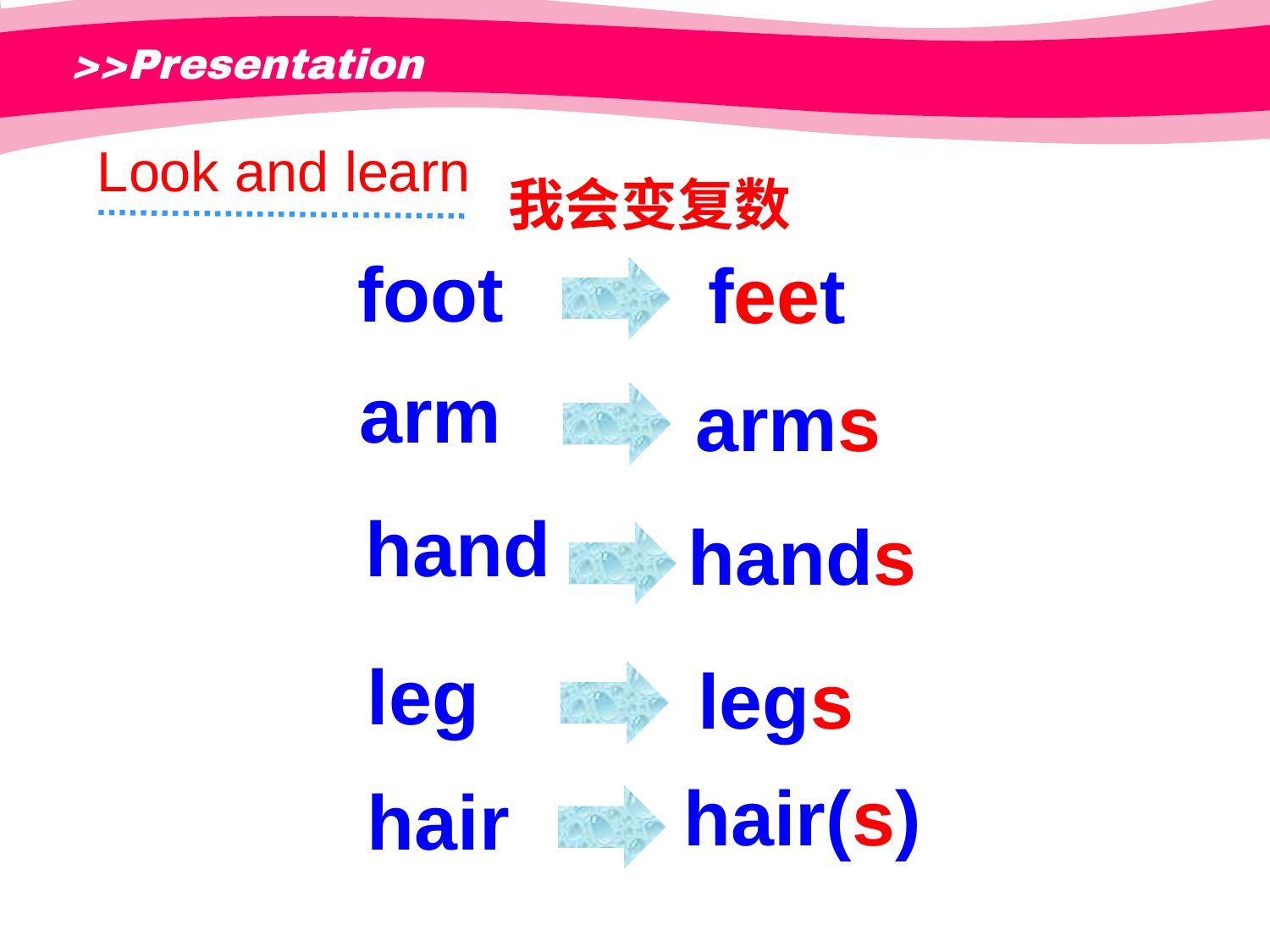

# >>Presentation
Look and learn
我会变复数
foot
feet

arm
arms

hand
hands

leg
legs

hair(s)
hair